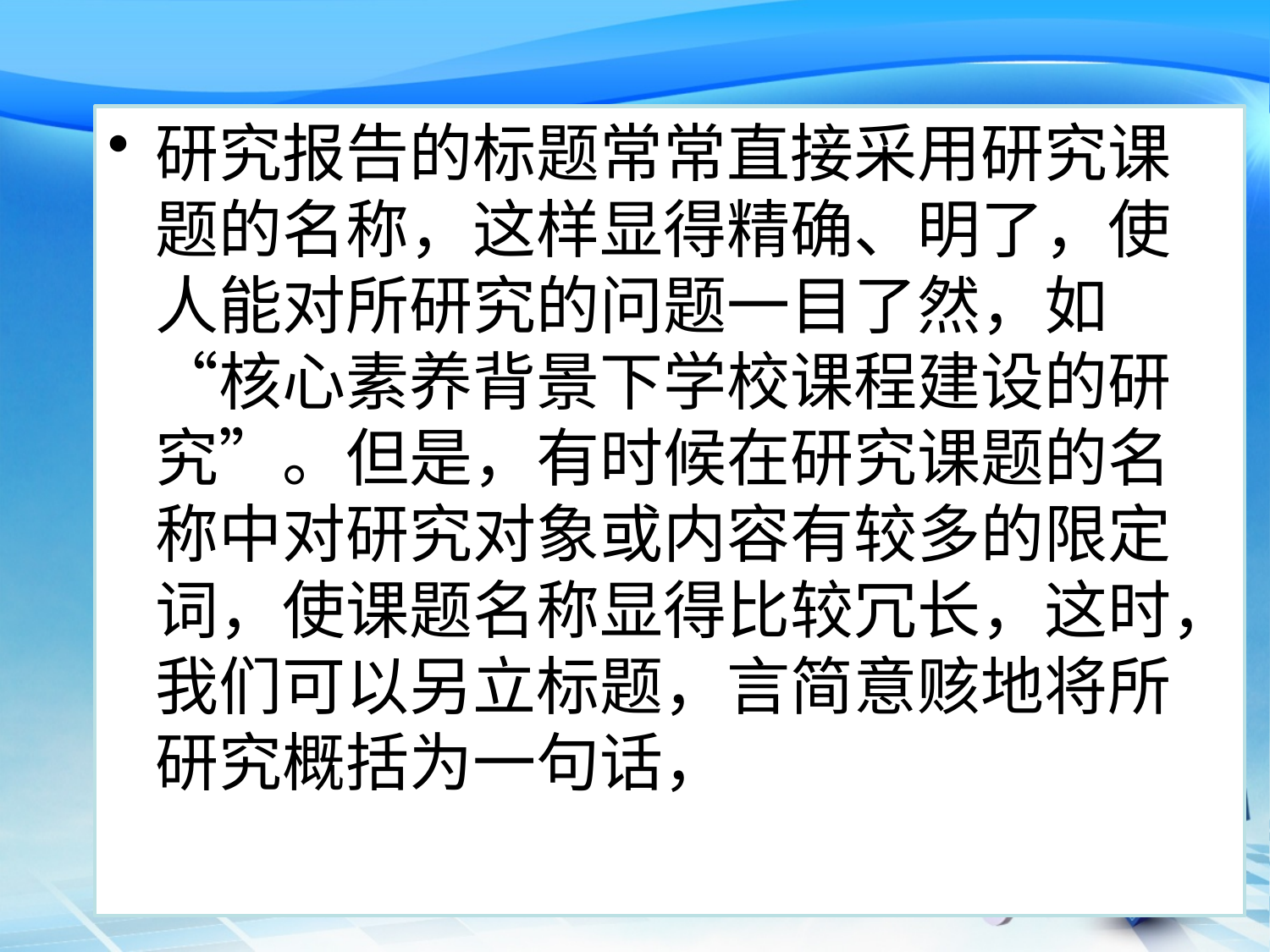

研究报告的标题常常直接采用研究课题的名称，这样显得精确、明了，使人能对所研究的问题一目了然，如“核心素养背景下学校课程建设的研究”。但是，有时候在研究课题的名称中对研究对象或内容有较多的限定词，使课题名称显得比较冗长，这时，我们可以另立标题，言简意赅地将所研究概括为一句话，
44